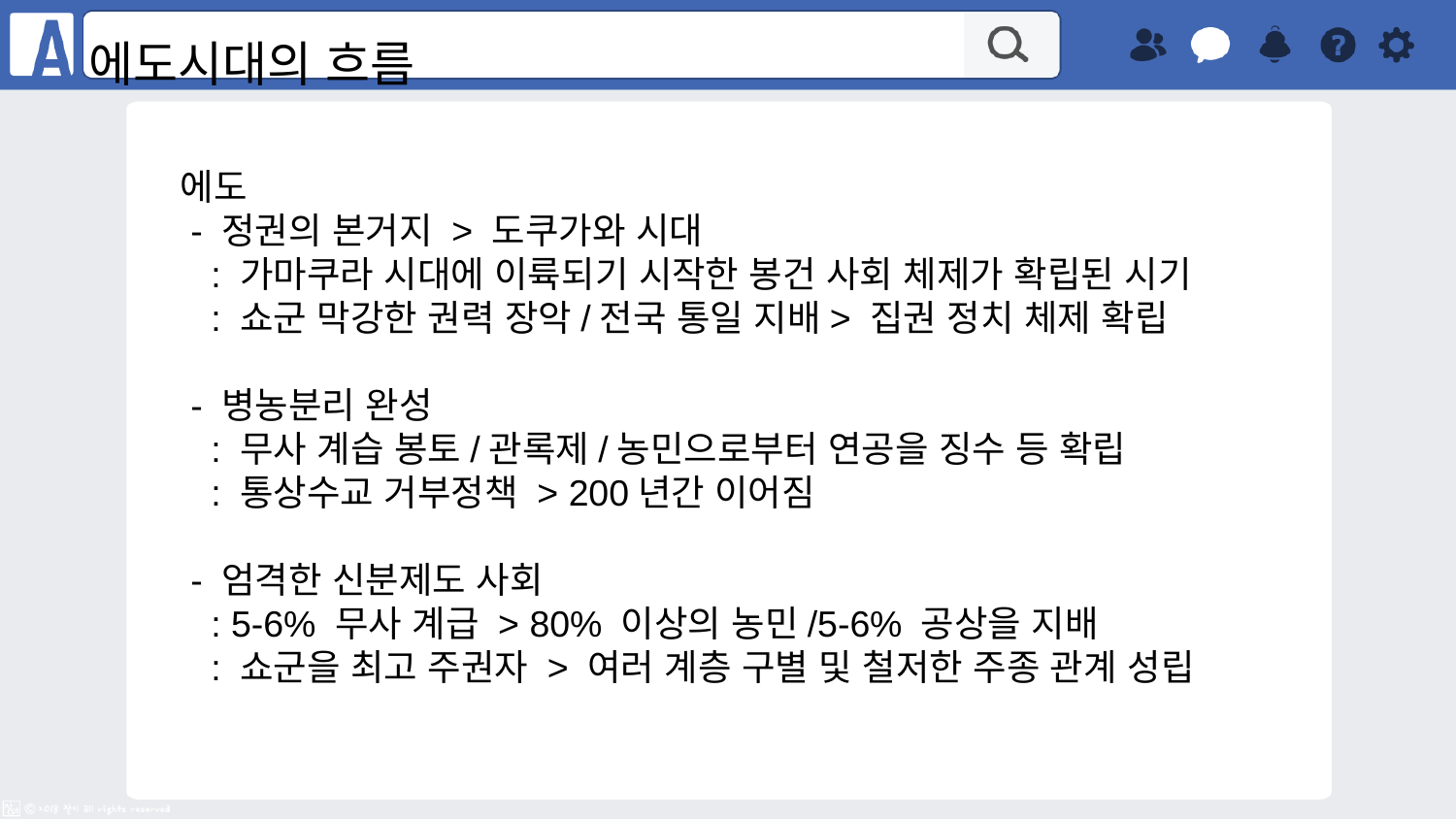

에도시대의 흐름
에도
 - 정권의 본거지 > 도쿠가와 시대
   : 가마쿠라 시대에 이륙되기 시작한 봉건 사회 체제가 확립된 시기
   : 쇼군 막강한 권력 장악/전국 통일 지배> 집권 정치 체제 확립

 - 병농분리 완성
   : 무사 계습 봉토/관록제/농민으로부터 연공을 징수 등 확립
   : 통상수교 거부정책 > 200년간 이어짐

 - 엄격한 신분제도 사회
   : 5-6% 무사 계급 > 80% 이상의 농민/5-6% 공상을 지배
   : 쇼군을 최고 주권자 > 여러 계층 구별 및 철저한 주종 관계 성립